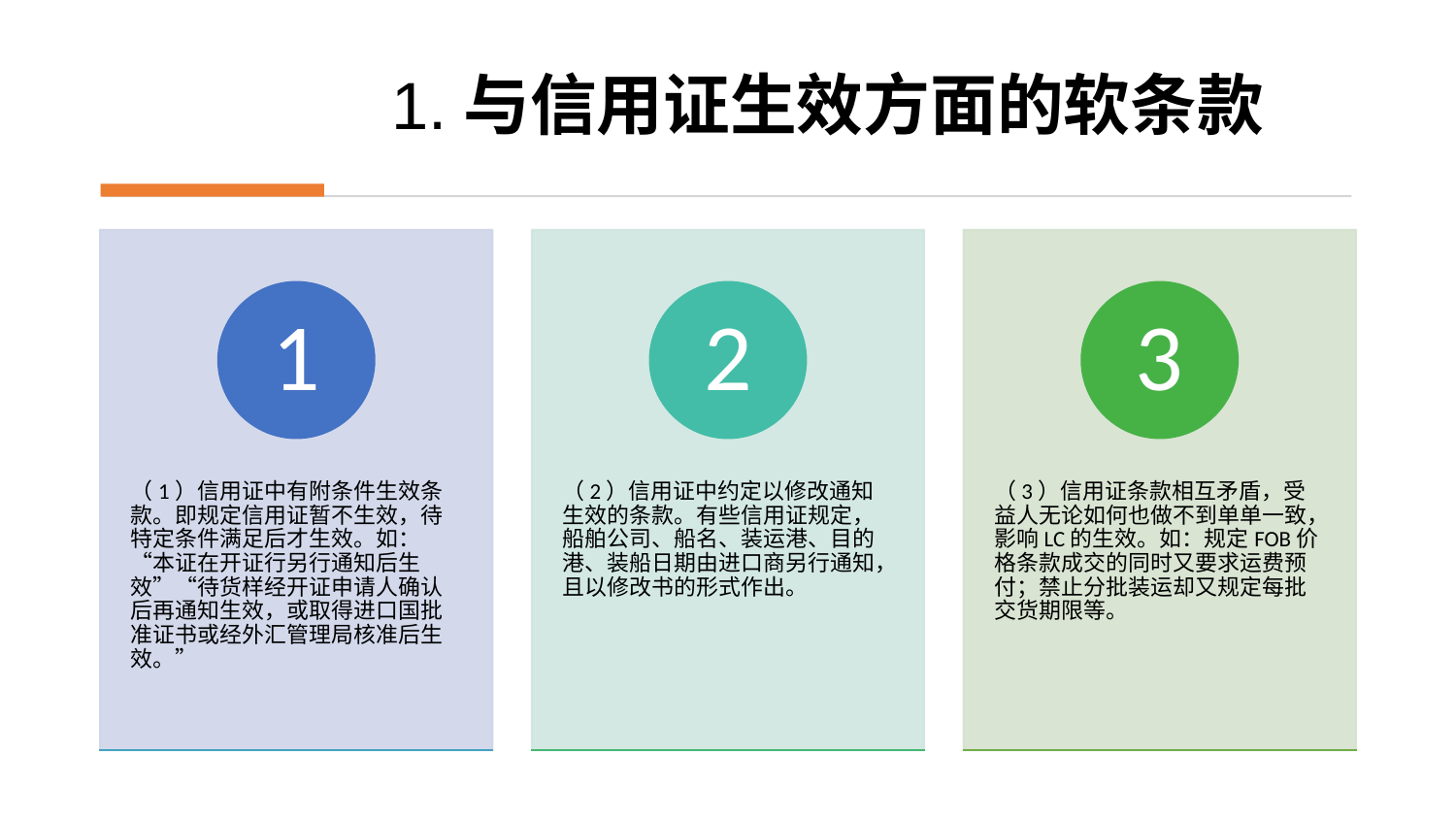

# 1.与信用证生效方面的软条款

（1）信用证中有附条件生效条款。即规定信用证暂不生效，待特定条件满足后才生效。如：“本证在开证行另行通知后生效”“待货样经开证申请人确认后再通知生效，或取得进口国批准证书或经外汇管理局核准后生效。”
1
（2）信用证中约定以修改通知生效的条款。有些信用证规定，船舶公司、船名、装运港、目的港、装船日期由进口商另行通知，且以修改书的形式作出。
2
（3）信用证条款相互矛盾，受益人无论如何也做不到单单一致，影响LC的生效。如：规定FOB价格条款成交的同时又要求运费预付；禁止分批装运却又规定每批交货期限等。
3